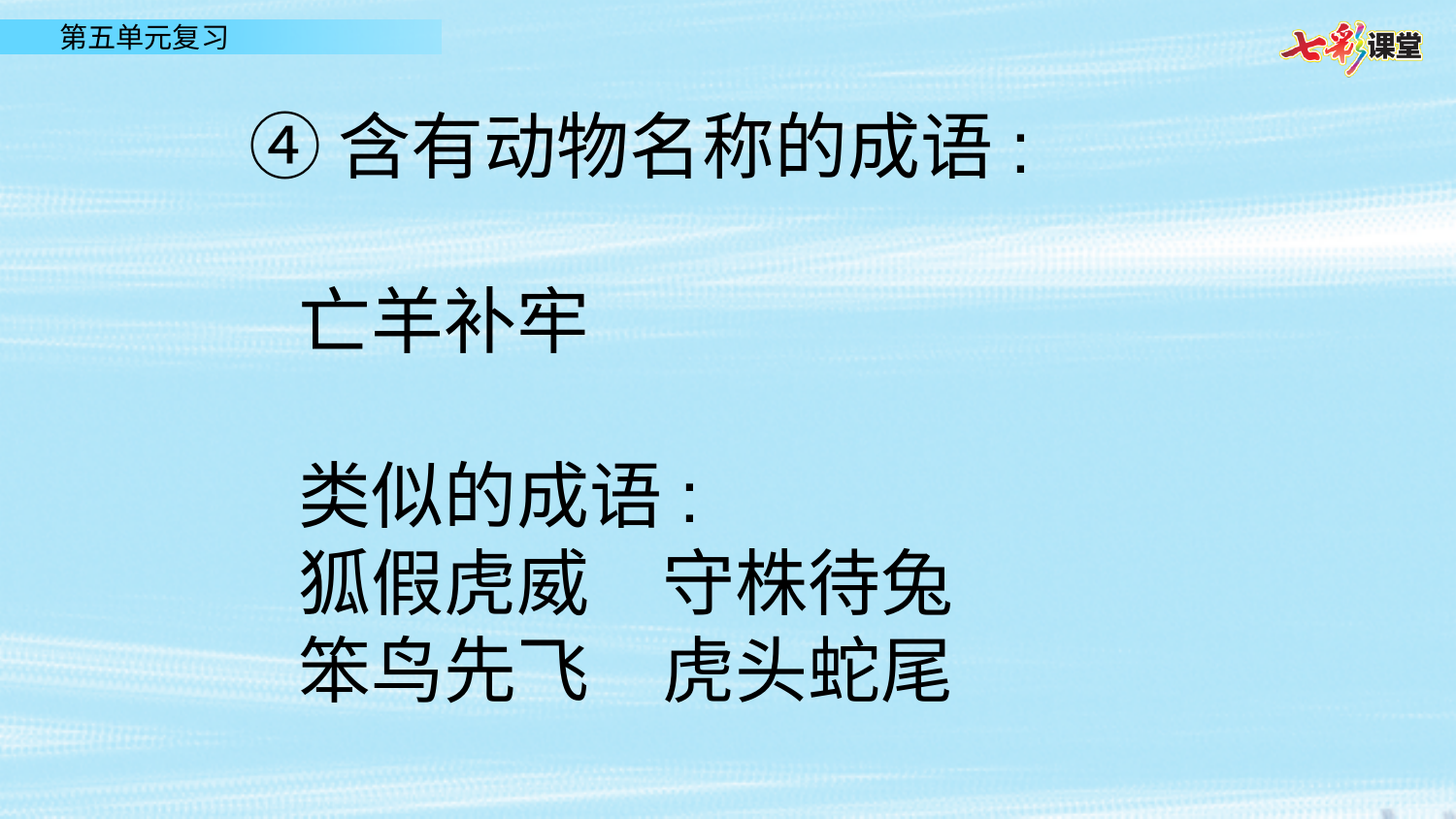

④含有动物名称的成语:

  亡羊补牢

  类似的成语:
  狐假虎威　守株待兔
  笨鸟先飞　虎头蛇尾